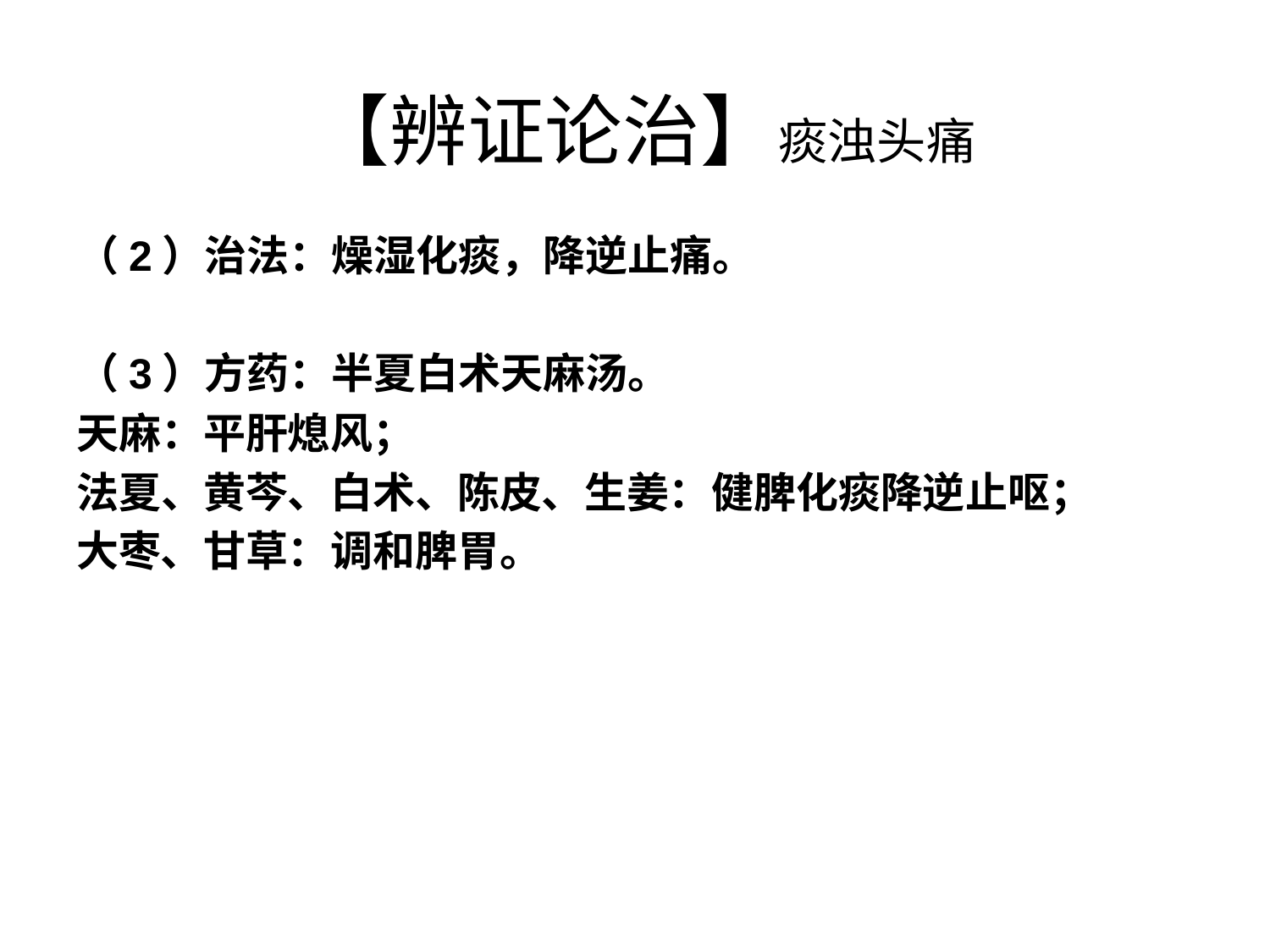

# 【辨证论治】痰浊头痛
（2）治法：燥湿化痰，降逆止痛。

（3）方药：半夏白术天麻汤。
天麻：平肝熄风；
法夏、黄芩、白术、陈皮、生姜：健脾化痰降逆止呕；
大枣、甘草：调和脾胃。